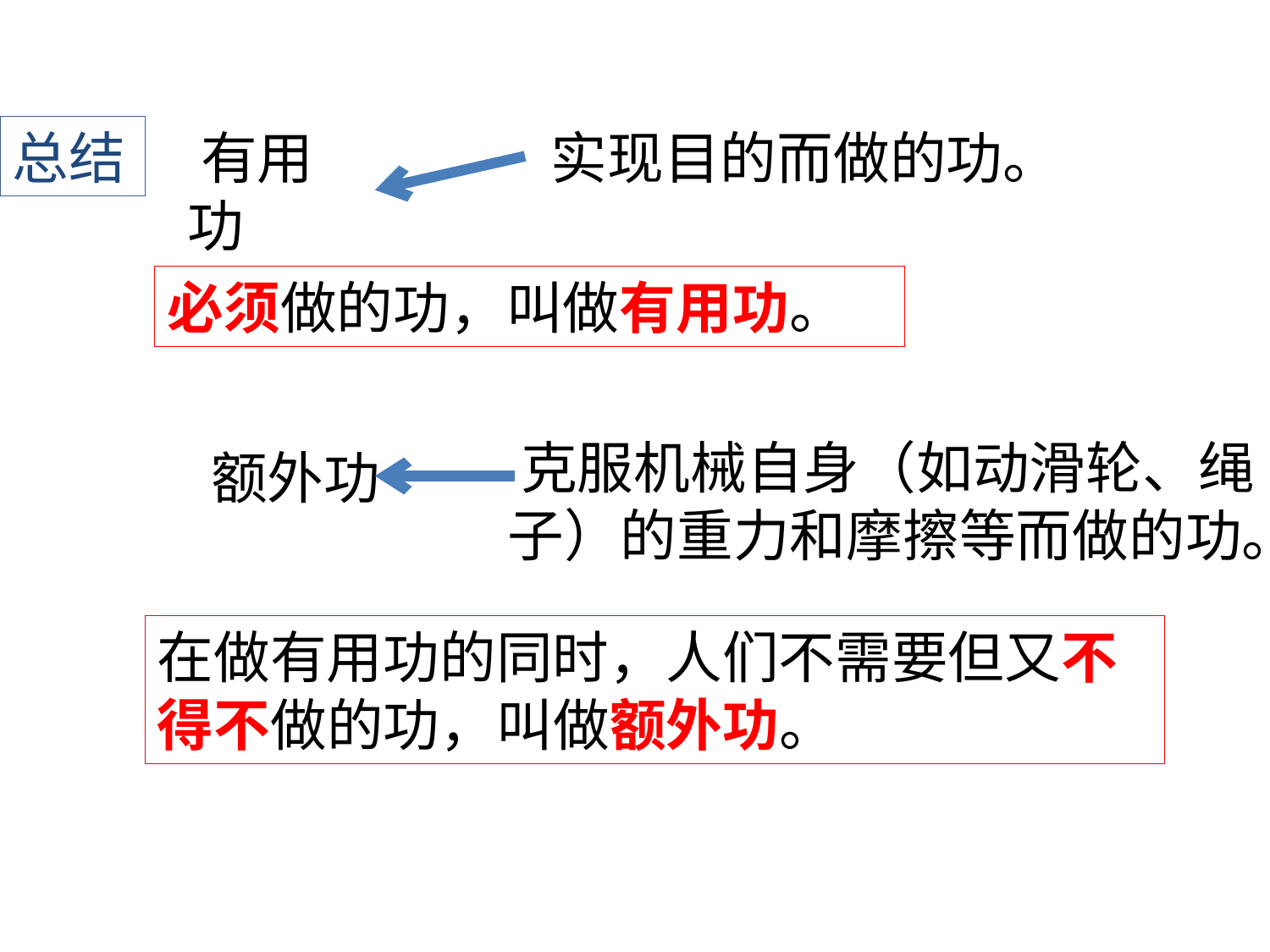

总结
﻿有用功
﻿实现目的而做的功。
必须做的功，叫做有用功。
﻿克服机械自身（如动滑轮、绳子）的重力和摩擦等而做的功。
﻿额外功
在做有用功的同时，人们不需要但又不得不做的功，叫做额外功。